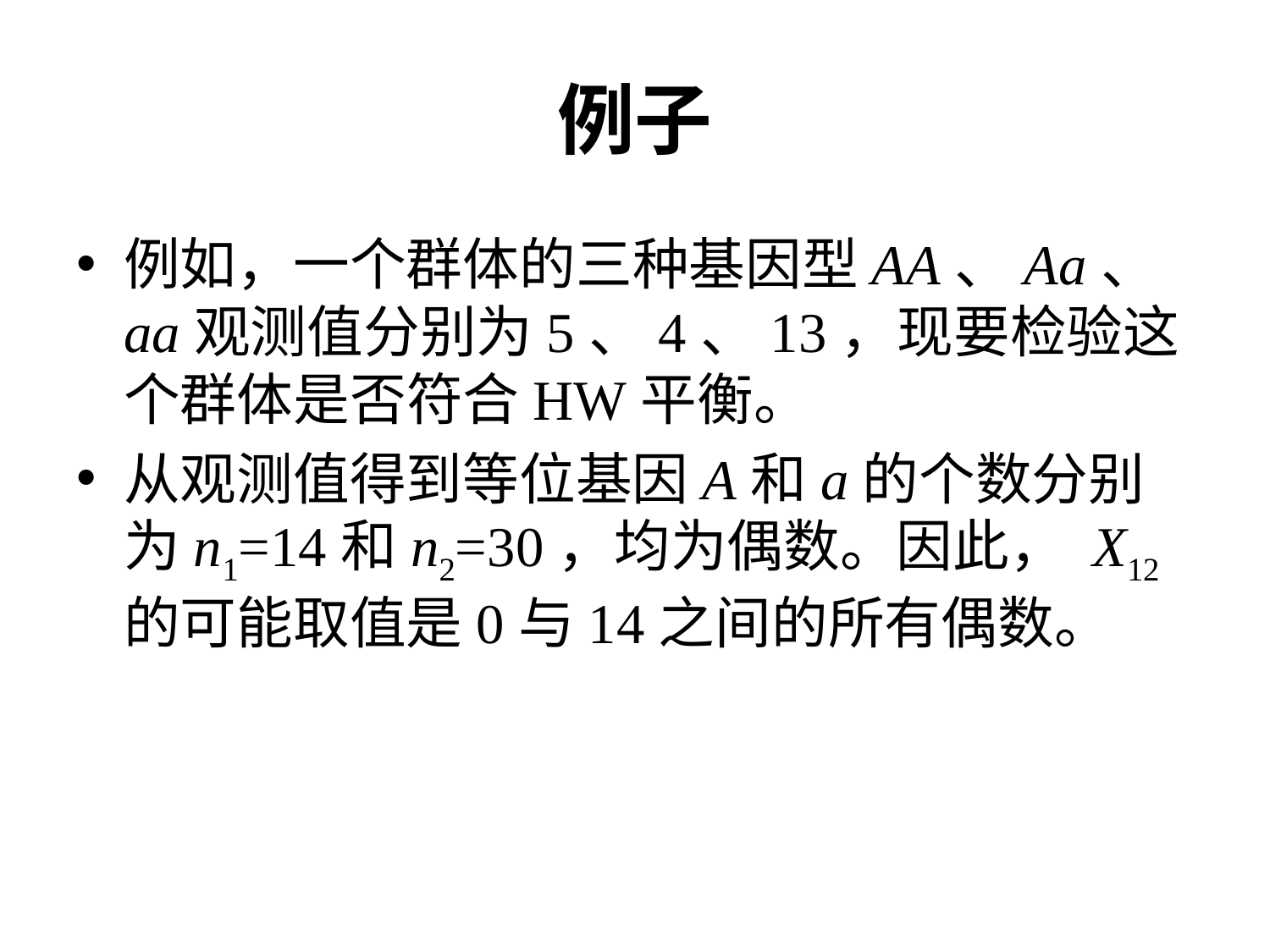

# 例子
例如，一个群体的三种基因型AA、Aa、aa观测值分别为5、4、13，现要检验这个群体是否符合HW平衡。
从观测值得到等位基因A和a的个数分别为n1=14和n2=30，均为偶数。因此， X12的可能取值是0与14之间的所有偶数。